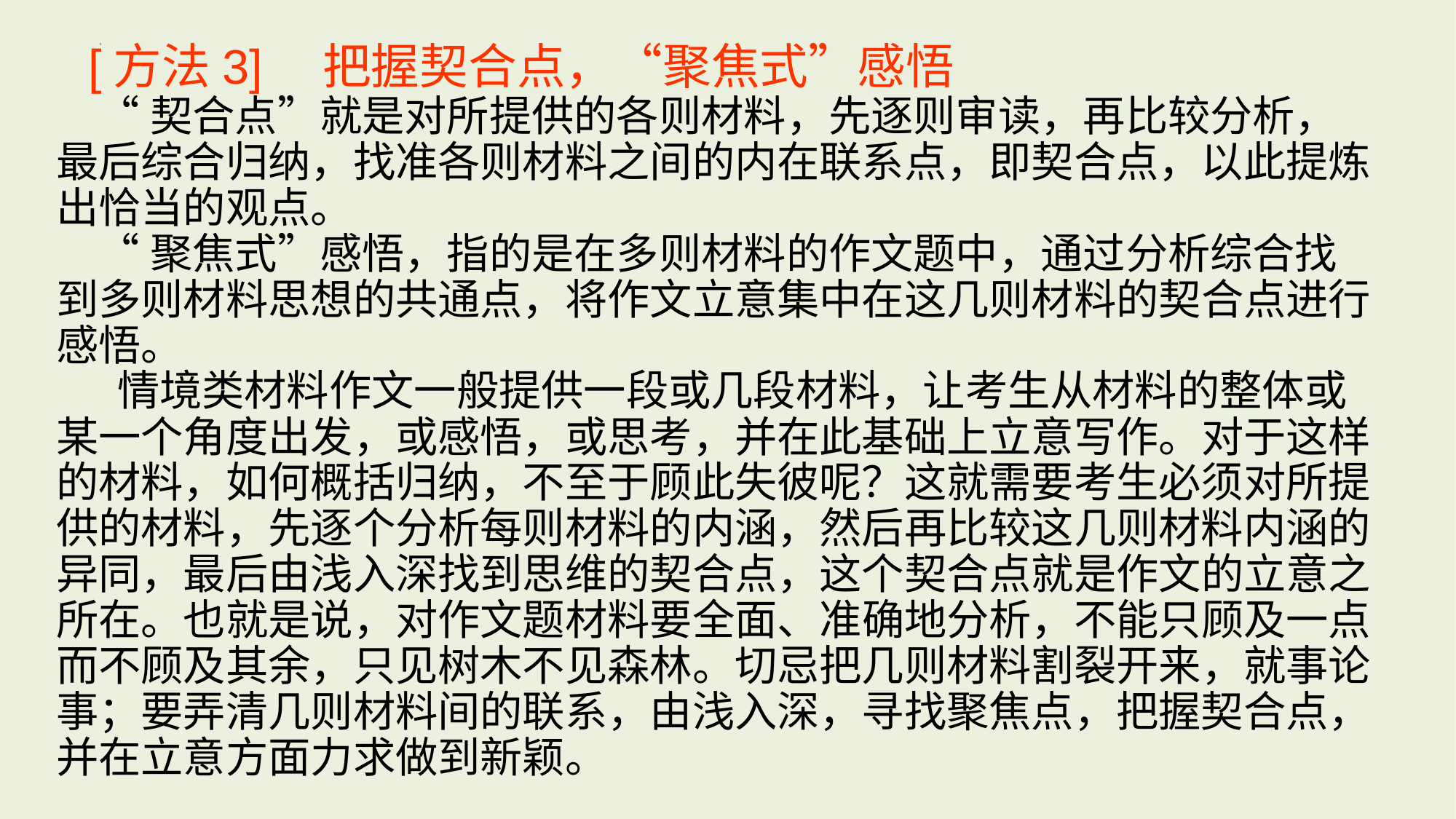

[方法3]　把握契合点，“聚焦式”感悟
 “契合点”就是对所提供的各则材料，先逐则审读，再比较分析，最后综合归纳，找准各则材料之间的内在联系点，即契合点，以此提炼出恰当的观点。
 “聚焦式”感悟，指的是在多则材料的作文题中，通过分析综合找到多则材料思想的共通点，将作文立意集中在这几则材料的契合点进行感悟。
  情境类材料作文一般提供一段或几段材料，让考生从材料的整体或某一个角度出发，或感悟，或思考，并在此基础上立意写作。对于这样的材料，如何概括归纳，不至于顾此失彼呢？这就需要考生必须对所提供的材料，先逐个分析每则材料的内涵，然后再比较这几则材料内涵的异同，最后由浅入深找到思维的契合点，这个契合点就是作文的立意之所在。也就是说，对作文题材料要全面、准确地分析，不能只顾及一点而不顾及其余，只见树木不见森林。切忌把几则材料割裂开来，就事论事；要弄清几则材料间的联系，由浅入深，寻找聚焦点，把握契合点，并在立意方面力求做到新颖。